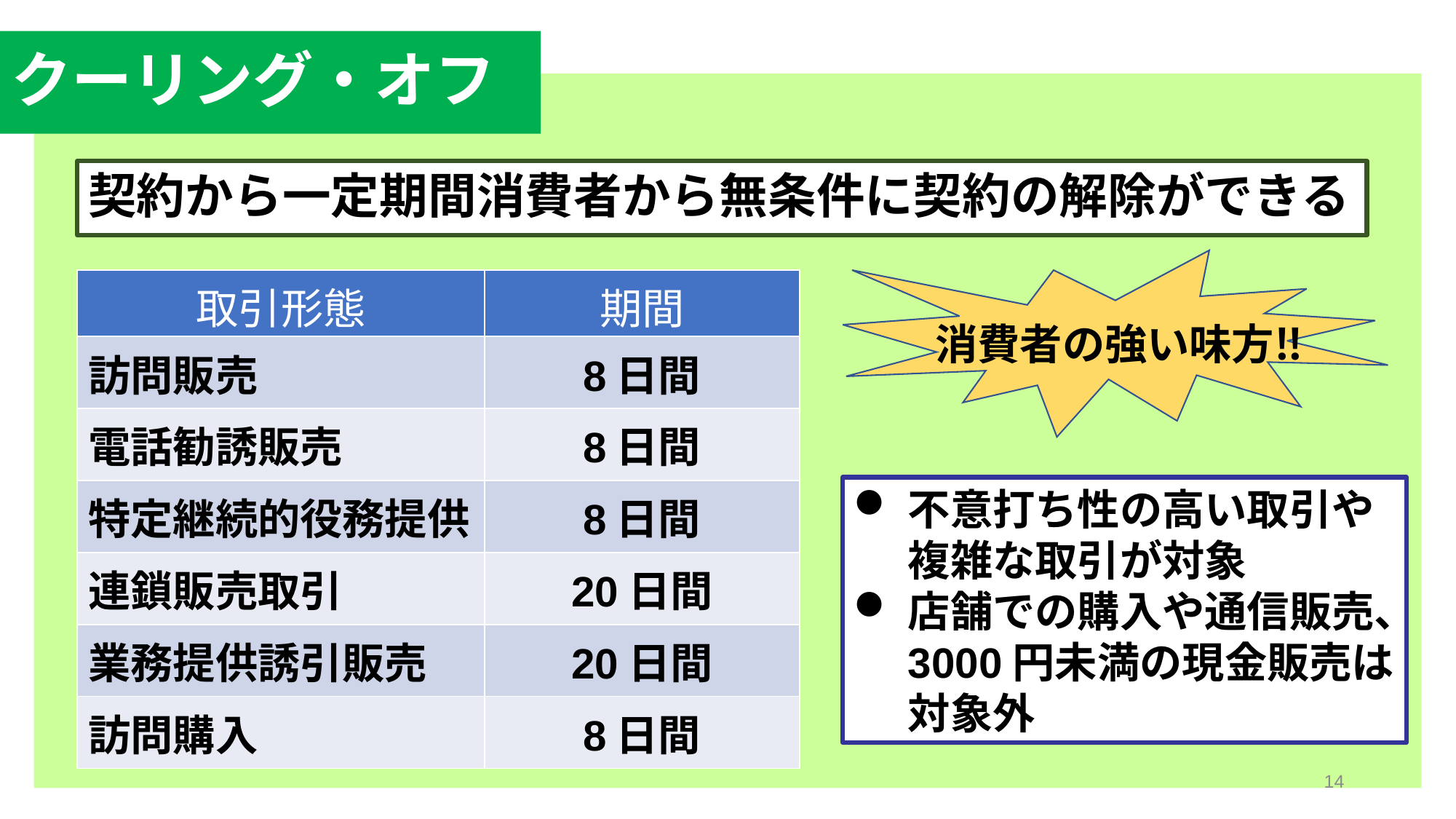

# クーリング・オフ

契約から一定期間消費者から無条件に契約の解除ができる

| 取引形態 | 期間 |
| --- | --- |
| 訪問販売 | 8日間 |
| 電話勧誘販売 | 8日間 |
| 特定継続的役務提供 | 8日間 |
| 連鎖販売取引 | 20日間 |
| 業務提供誘引販売 | 20日間 |
| 訪問購入 | 8日間 |
消費者の強い味方‼
不意打ち性の高い取引や複雑な取引が対象
店舗での購入や通信販売、3000円未満の現金販売は対象外
14